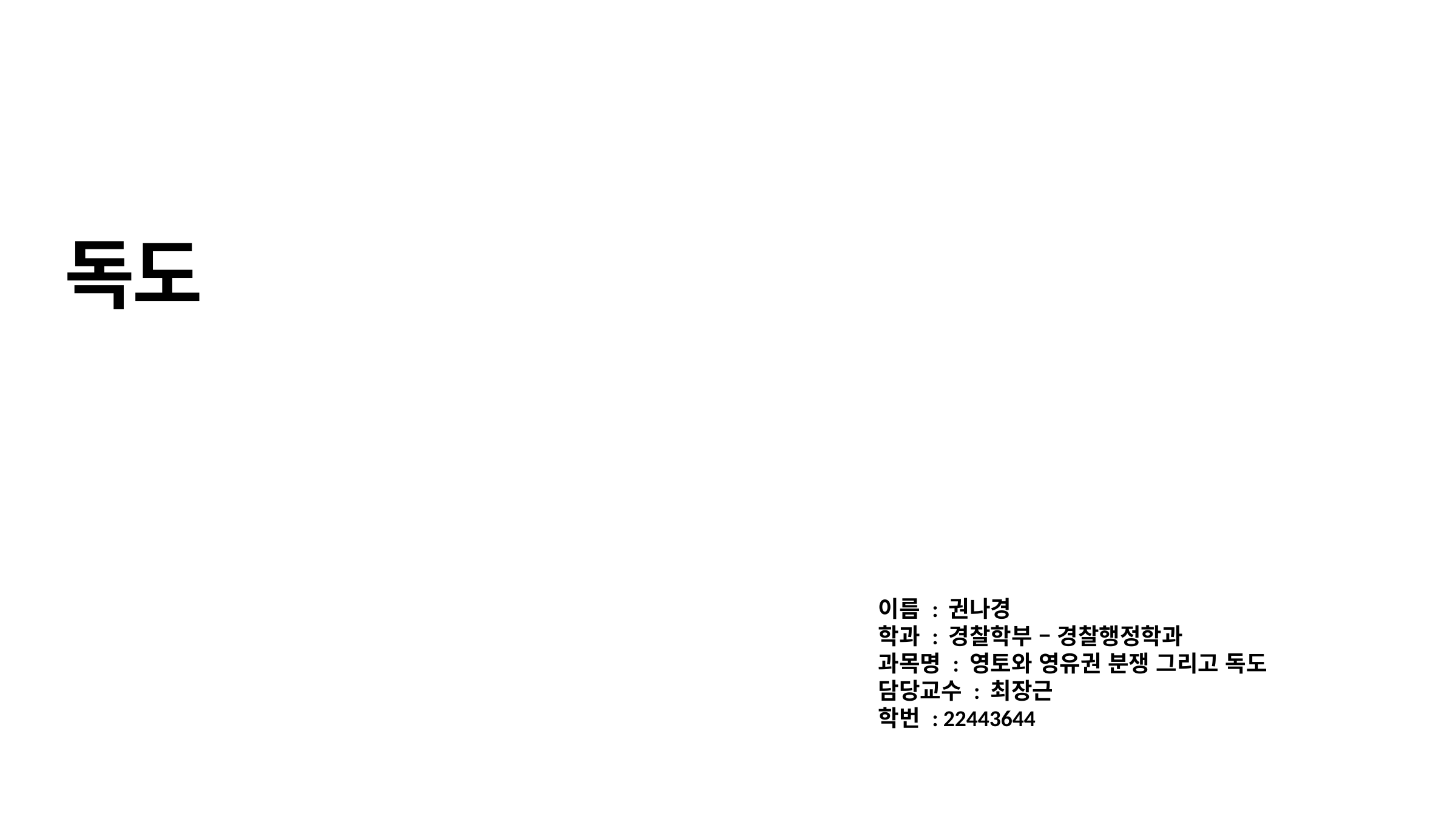

독도

이름 : 권나경
학과 : 경찰학부 – 경찰행정학과
과목명 : 영토와 영유권 분쟁 그리고 독도
담당교수 : 최장근
학번 : 22443644